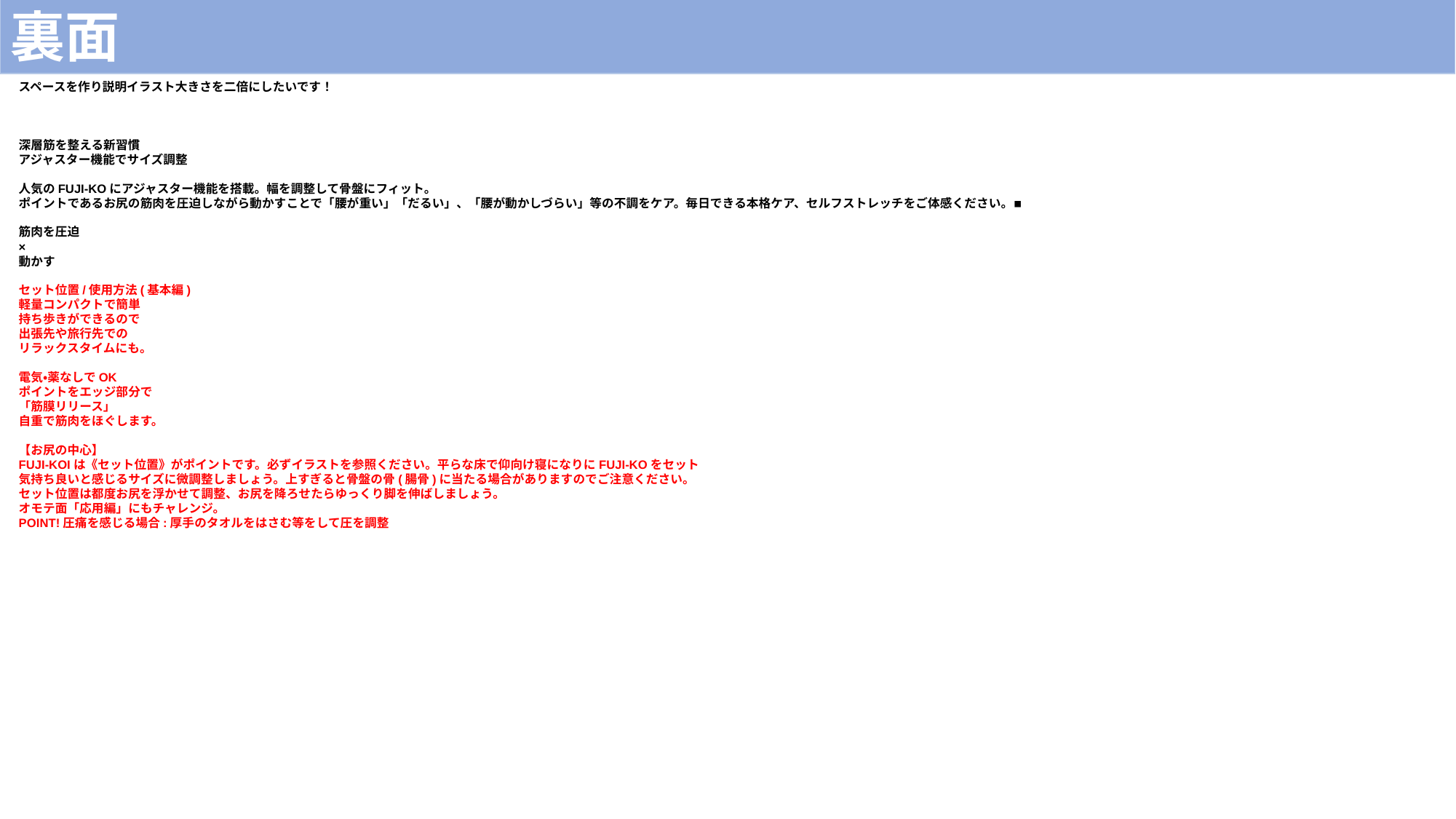

裏面
スペースを作り説明イラスト大きさを二倍にしたいです！

深層筋を整える新習慣
アジャスター機能でサイズ調整

人気のFUJI-KOにアジャスター機能を搭載。幅を調整して骨盤にフィット。
ポイントであるお尻の筋肉を圧迫しながら動かすことで「腰が重い」「だるい」、「腰が動かしづらい」等の不調をケア。毎日できる本格ケア、セルフストレッチをご体感ください。◼️

筋肉を圧迫
×
動かす

セット位置/使用方法(基本編)
軽量コンパクトで簡単️
持ち歩きができるので
出張先や旅行先での
リラックスタイムにも。

電気・薬なしでOK
ポイントをエッジ部分で
「筋膜リリース」
自重で筋肉をほぐします。

【お尻の中心】
FUJI-KOIは《セット位置》がポイントです。必ずイラストを参照ください。平らな床で仰向け寝になりにFUJI-KOをセット
気持ち良いと感じるサイズに微調整しましょう。上すぎると骨盤の骨(腸骨)に当たる場合がありますのでご注意ください。
セット位置は都度お尻を浮かせて調整、お尻を降ろせたらゆっくり脚を伸ばしましょう。
オモテ面「応用編」にもチャレンジ。
POINT!圧痛を感じる場合:厚手のタオルをはさむ等をして圧を調整